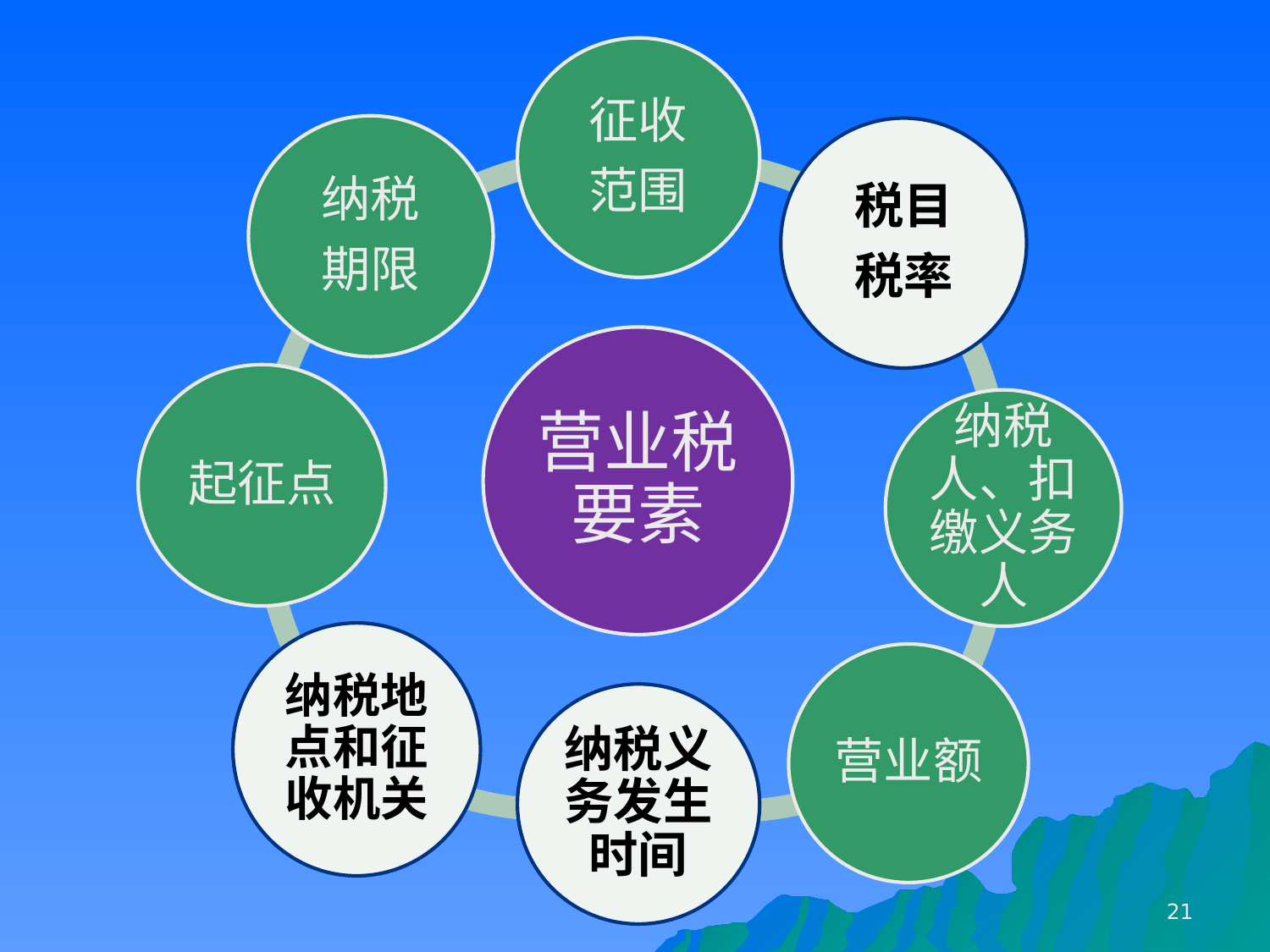

营业税要素
征收
范围
税目
税率
纳税人、扣缴义务人
营业额
纳税义务发生时间
纳税地点和征收机关
起征点
纳税
期限
21